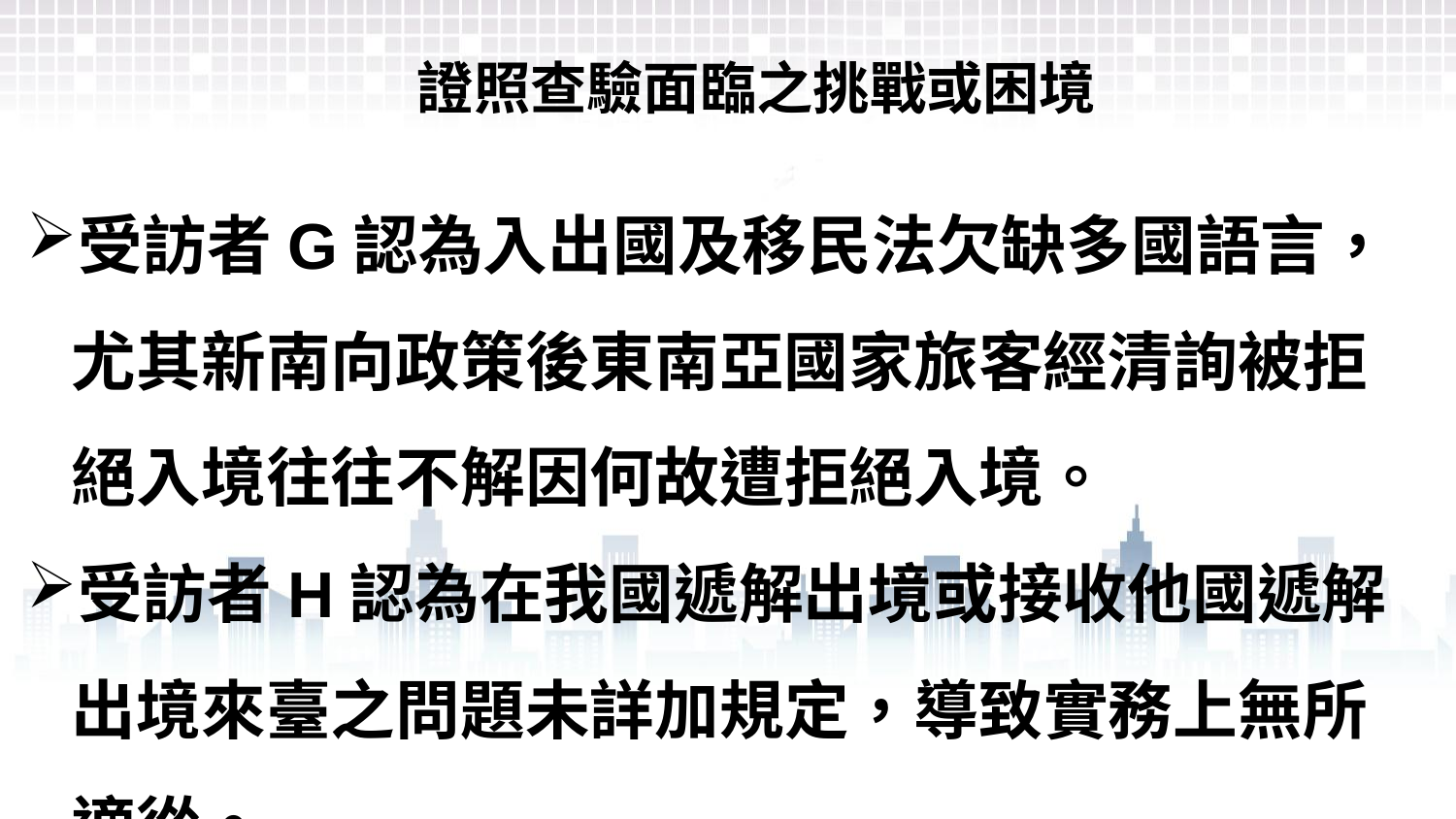

證照查驗面臨之挑戰或困境

受訪者G認為入出國及移民法欠缺多國語言，尤其新南向政策後東南亞國家旅客經清詢被拒絕入境往往不解因何故遭拒絕入境。
受訪者H認為在我國遞解出境或接收他國遞解出境來臺之問題未詳加規定，導致實務上無所適從。